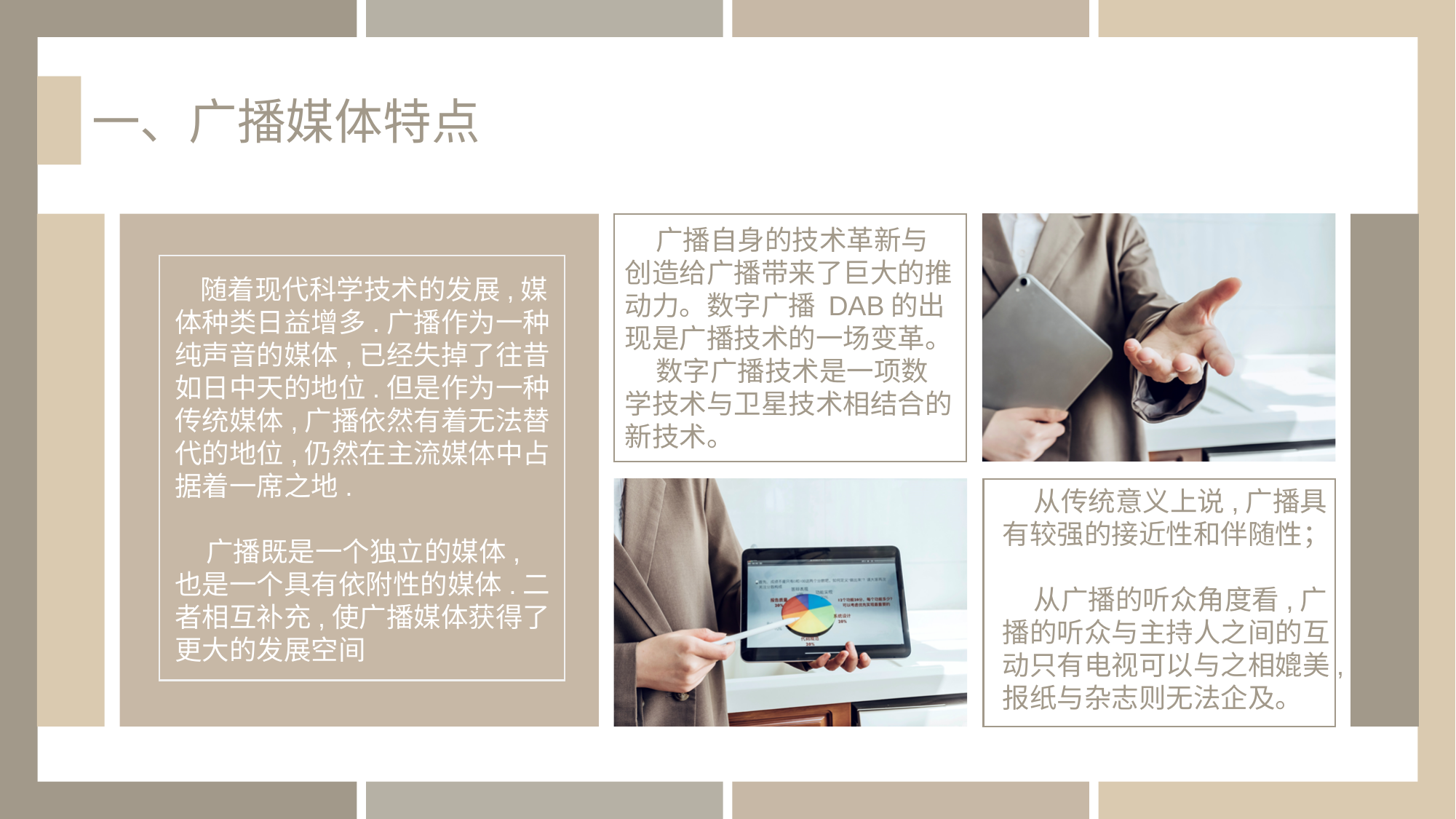

一、广播媒体特点

    广播自身的技术革新与创造给广播带来了巨大的推动力。数字广播 DAB的出现是广播技术的一场变革。
    数字广播技术是一项数学技术与卫星技术相结合的新技术。

   随着现代科学技术的发展,媒体种类日益增多.广播作为一种纯声音的媒体,已经失掉了往昔如日中天的地位.但是作为一种传统媒体,广播依然有着无法替代的地位,仍然在主流媒体中占据着一席之地.

    广播既是一个独立的媒体,也是一个具有依附性的媒体.二者相互补充,使广播媒体获得了更大的发展空间

    从传统意义上说,广播具有较强的接近性和伴随性；

    从广播的听众角度看,广播的听众与主持人之间的互动只有电视可以与之相媲美,报纸与杂志则无法企及。